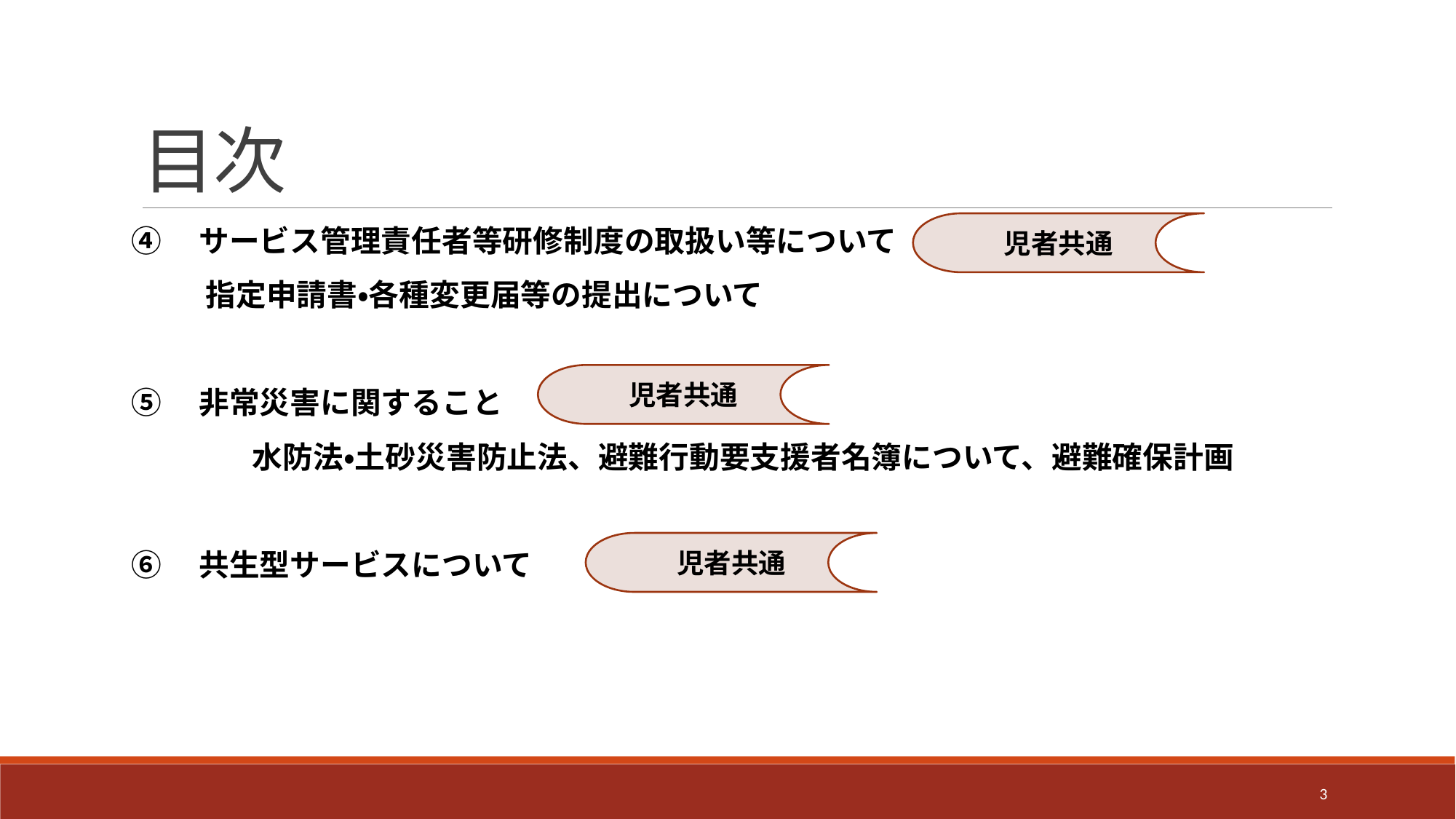

# 目次
児者共通
④　サービス管理責任者等研修制度の取扱い等について
　　  指定申請書・各種変更届等の提出について

⑤　非常災害に関すること
　　　　水防法・土砂災害防止法、避難行動要支援者名簿について、避難確保計画

⑥　共生型サービスについて
児者共通
児者共通
3